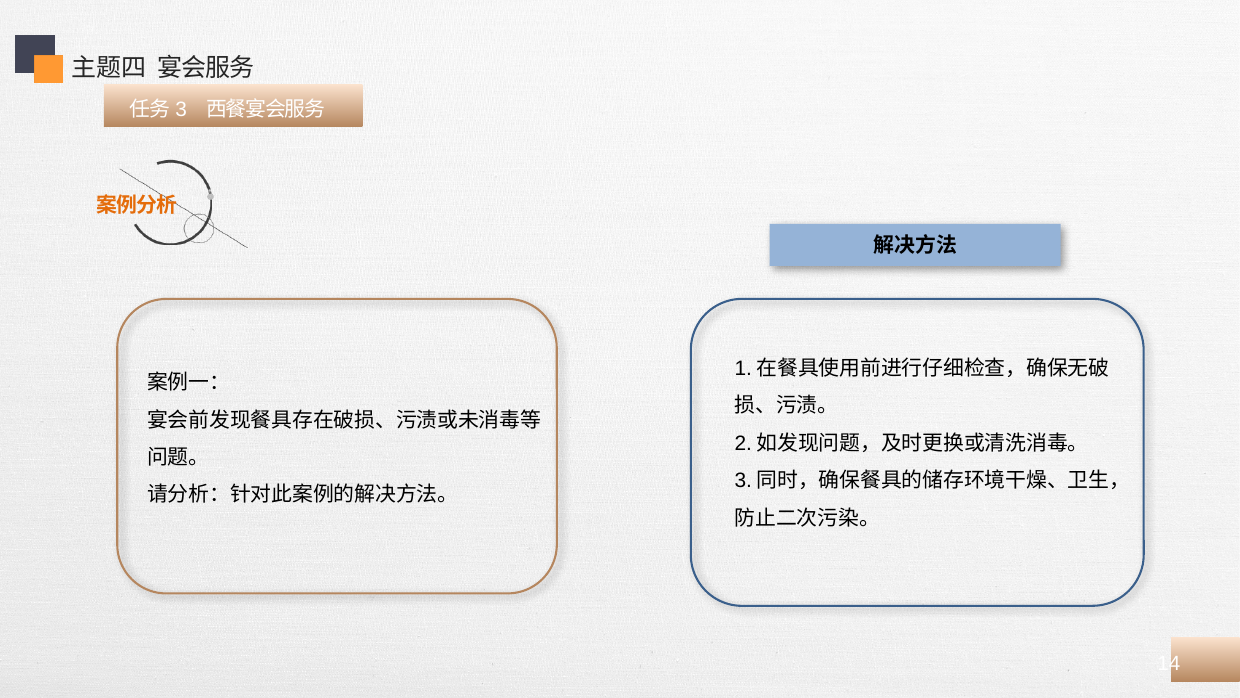

主题四  宴会服务
 任务3   西餐宴会服务
解决方法

案例一：
宴会前发现餐具存在破损、污渍或未消毒等问题。
请分析：针对此案例的解决方法。

1.在餐具使用前进行仔细检查，确保无破损、污渍。
2.如发现问题，及时更换或清洗消毒。
3.同时，确保餐具的储存环境干燥、卫生，防止二次污染。